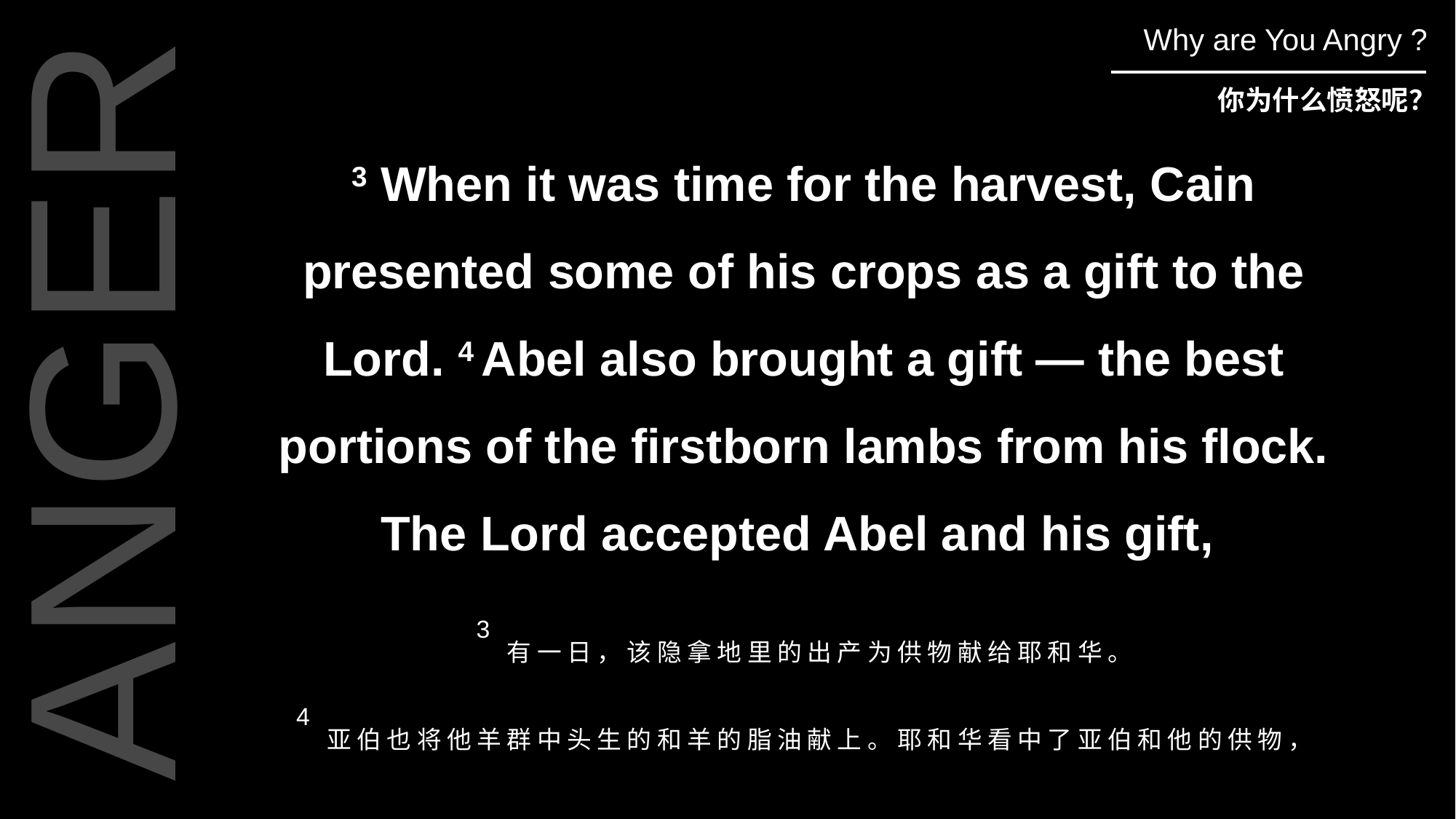

Why are You Angry ?
你为什么愤怒呢？
3 When it was time for the harvest, Cain presented some of his crops as a gift to the Lord. 4 Abel also brought a gift — the best portions of the firstborn lambs from his flock. The Lord accepted Abel and his gift,
ANGER
3 有 一 日 ， 该 隐 拿 地 里 的 出 产 为 供 物 献 给 耶 和 华 。
4 亚 伯 也 将 他 羊 群 中 头 生 的 和 羊 的 脂 油 献 上 。 耶 和 华 看 中 了 亚 伯 和 他 的 供 物 ，